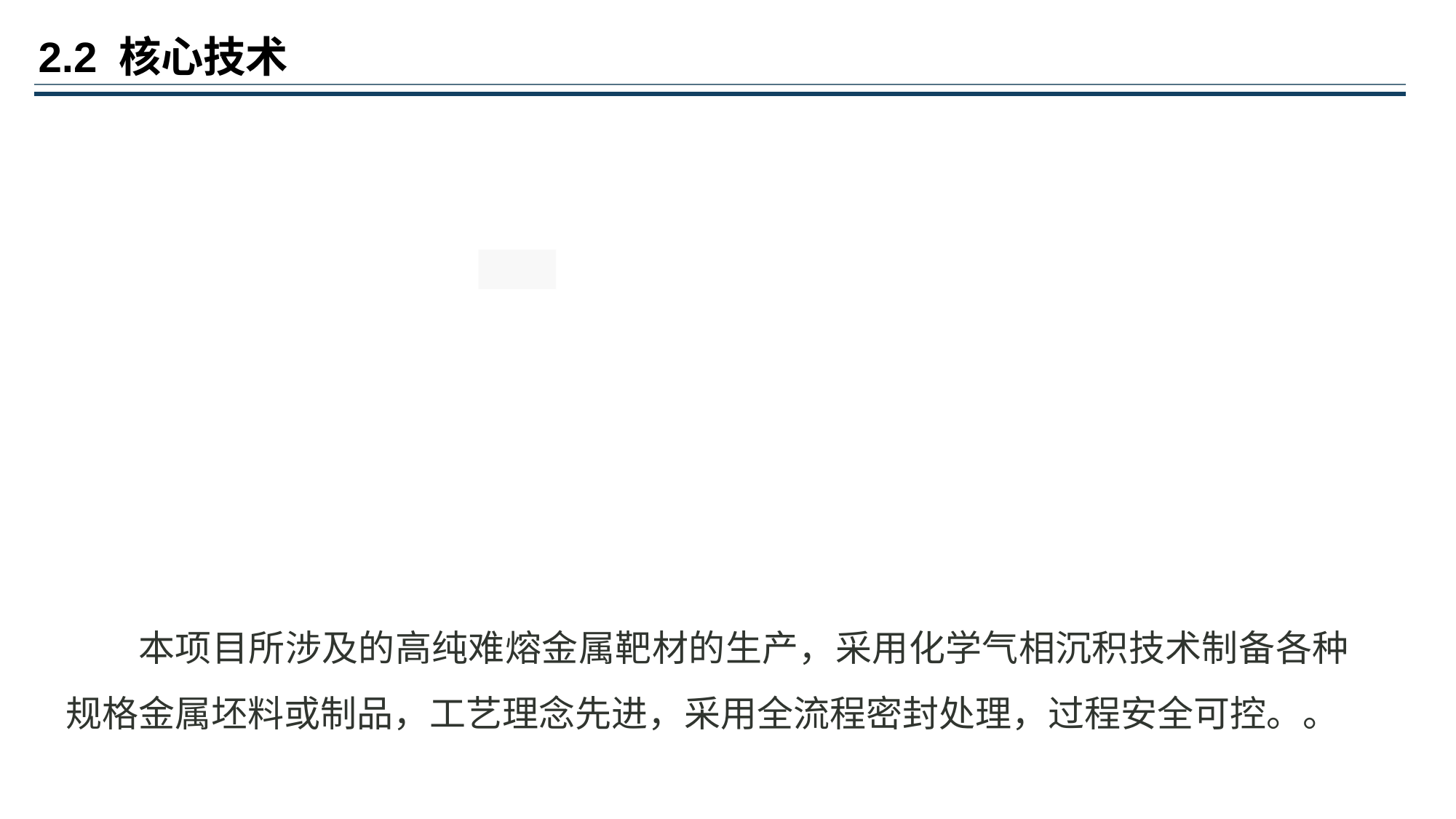

2.2 核心技术

本项目所涉及的高纯难熔金属靶材的生产，采用化学气相沉积技术制备各种 规格金属坯料或制品，工艺理念先进，采用全流程密封处理，过程安全可控。。